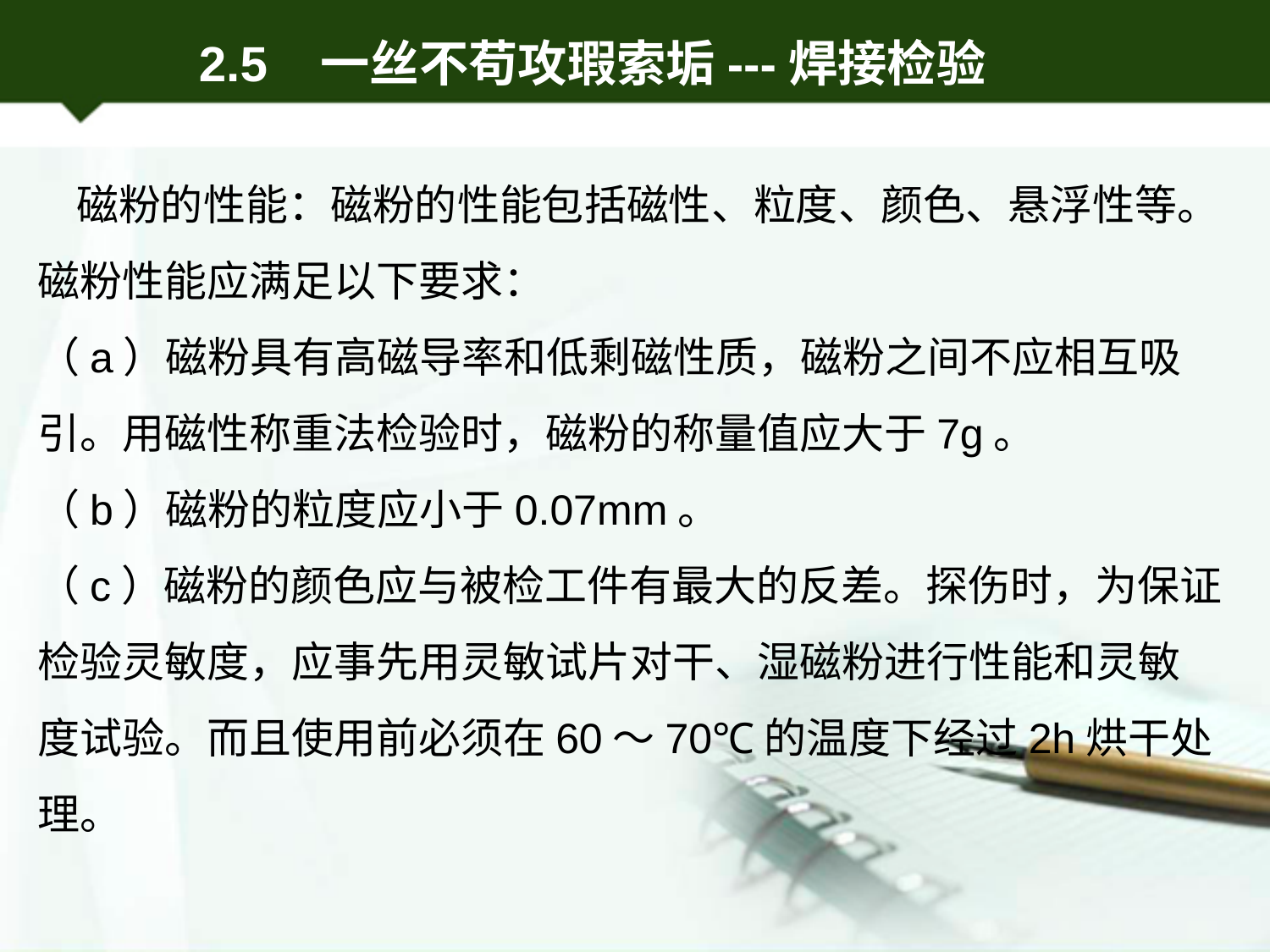

2.5   一丝不苟攻瑕索垢---焊接检验
   磁粉的性能：磁粉的性能包括磁性、粒度、颜色、悬浮性等。磁粉性能应满足以下要求：
（a）磁粉具有高磁导率和低剩磁性质，磁粉之间不应相互吸引。用磁性称重法检验时，磁粉的称量值应大于7g。
（b）磁粉的粒度应小于0.07mm。
（c）磁粉的颜色应与被检工件有最大的反差。探伤时，为保证检验灵敏度，应事先用灵敏试片对干、湿磁粉进行性能和灵敏度试验。而且使用前必须在60～70℃的温度下经过2h烘干处理。